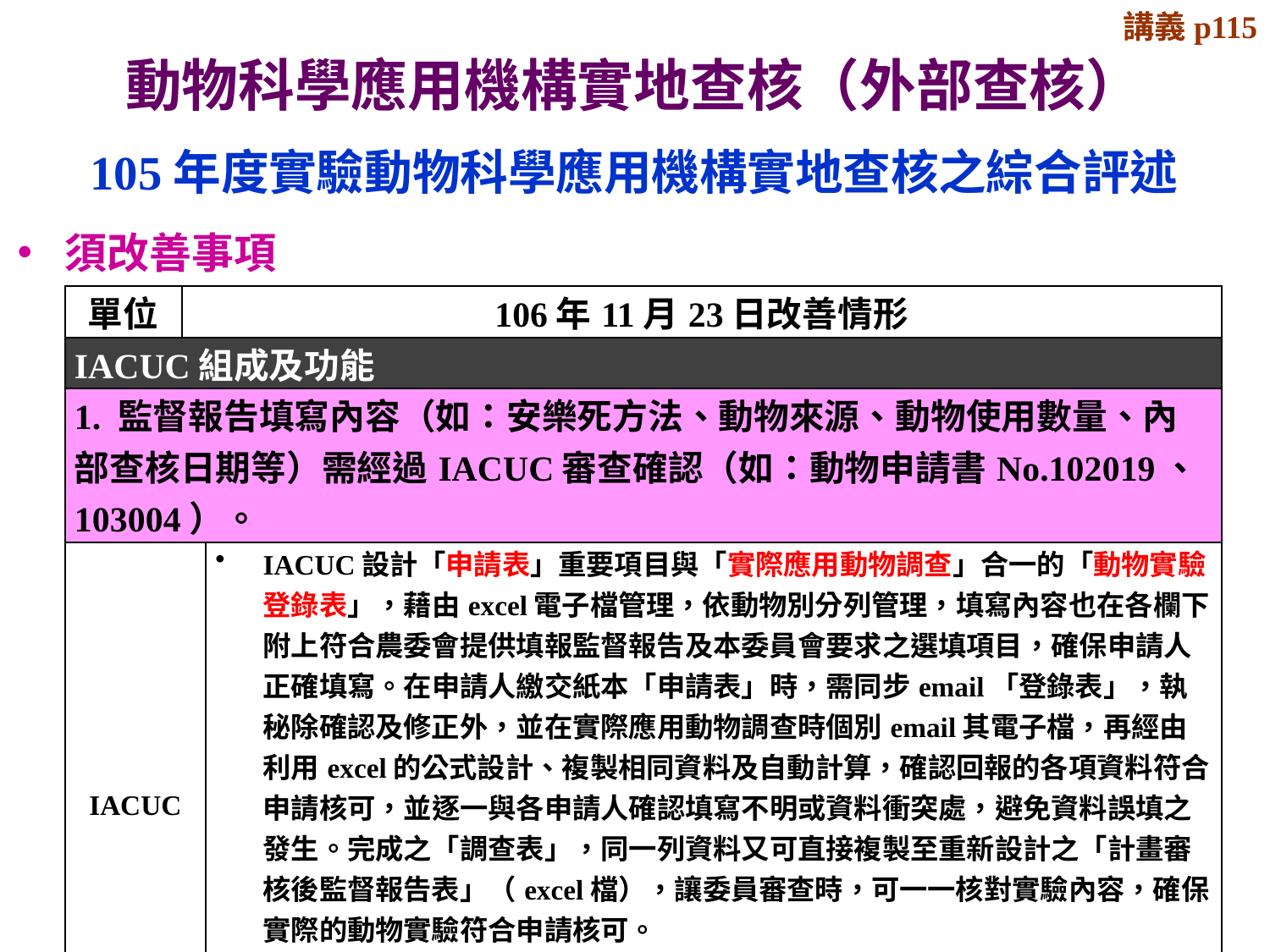

講義p115
# 動物科學應用機構實地查核（外部查核）
105年度實驗動物科學應用機構實地查核之綜合評述
須改善事項
| 單位 | 106年11月23日改善情形 |  |
| --- | --- | --- |
| IACUC組成及功能 |  |  |
| 1. 監督報告填寫內容（如：安樂死方法、動物來源、動物使用數量、內部查核日期等）需經過IACUC審查確認（如：動物申請書No.102019、103004）。 |  |  |
| IACUC |  | IACUC設計「申請表」重要項目與「實際應用動物調查」合一的「動物實驗登錄表」，藉由excel電子檔管理，依動物別分列管理，填寫內容也在各欄下附上符合農委會提供填報監督報告及本委員會要求之選填項目，確保申請人正確填寫。在申請人繳交紙本「申請表」時，需同步email「登錄表」，執秘除確認及修正外，並在實際應用動物調查時個別email其電子檔，再經由利用excel的公式設計、複製相同資料及自動計算，確認回報的各項資料符合申請核可，並逐一與各申請人確認填寫不明或資料衝突處，避免資料誤填之發生。完成之「調查表」，同一列資料又可直接複製至重新設計之「計畫審核後監督報告表」（excel檔），讓委員審查時，可一一核對實驗內容，確保實際的動物實驗符合申請核可。 內部查核也重新設計以excel自動計分減輕委員負擔，並以電子檔傳遞和留存檔案於IACUC、舍長及委員間，再以紙本留存於IACUC。 繳交105年度監督報告前，已於106年3月9日提交委員會會議討論及審查。 |